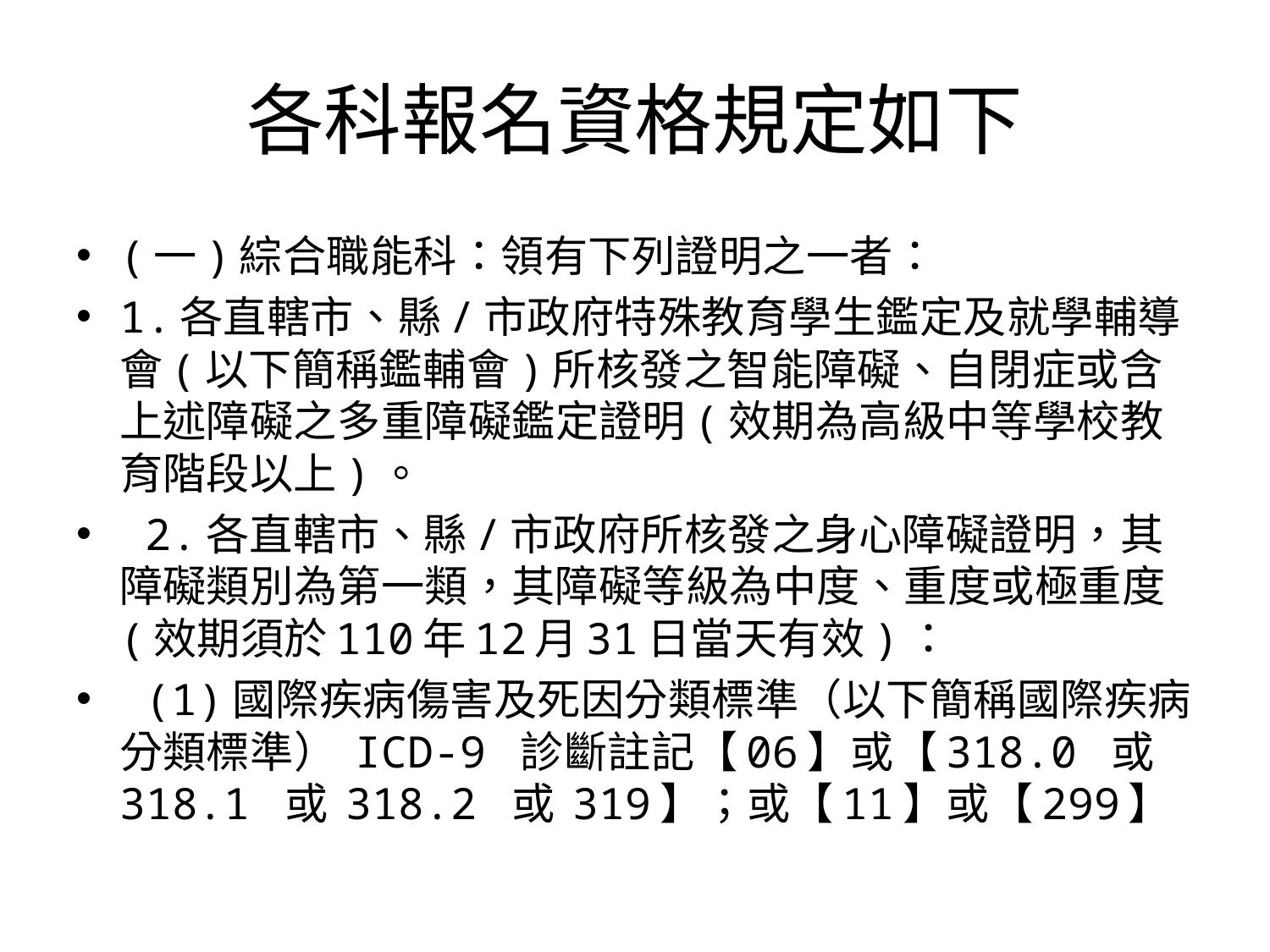

# 各科報名資格規定如下
(一)綜合職能科：領有下列證明之一者：
1.各直轄市、縣/市政府特殊教育學生鑑定及就學輔導會(以下簡稱鑑輔會)所核發之智能障礙、自閉症或含上述障礙之多重障礙鑑定證明(效期為高級中等學校教育階段以上)。
 2.各直轄市、縣/市政府所核發之身心障礙證明，其障礙類別為第一類，其障礙等級為中度、重度或極重度(效期須於110年12月31日當天有效)：
 (1)國際疾病傷害及死因分類標準（以下簡稱國際疾病分類標準） ICD-9 診斷註記【06】或【318.0 或 318.1 或 318.2 或 319】；或【11】或【299】